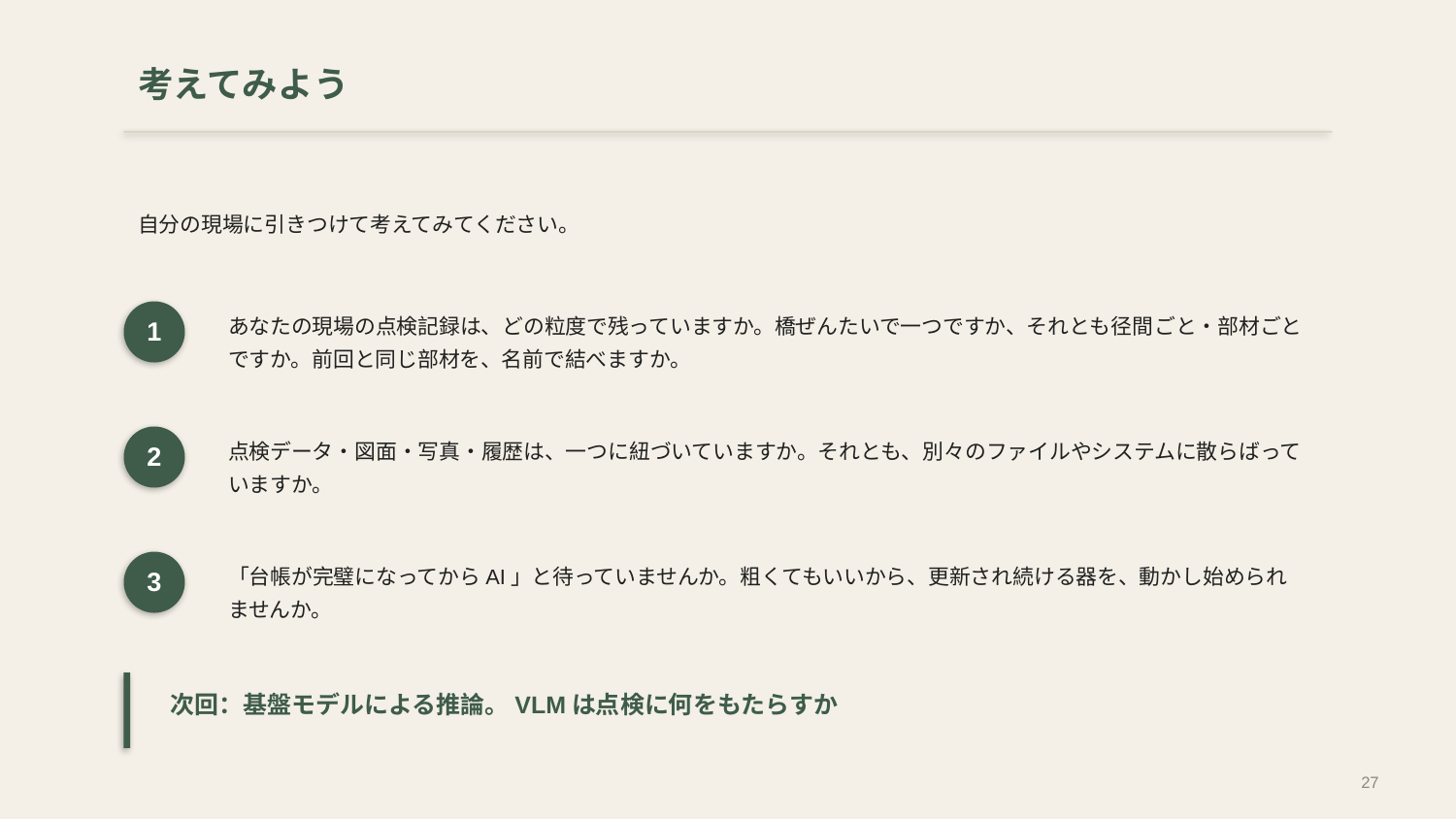

考えてみよう

自分の現場に引きつけて考えてみてください。
あなたの現場の点検記録は、どの粒度で残っていますか。橋ぜんたいで一つですか、それとも径間ごと・部材ごとですか。前回と同じ部材を、名前で結べますか。

1
点検データ・図面・写真・履歴は、一つに紐づいていますか。それとも、別々のファイルやシステムに散らばっていますか。

2
「台帳が完璧になってからAI」と待っていませんか。粗くてもいいから、更新され続ける器を、動かし始められませんか。

3

次回：基盤モデルによる推論。VLMは点検に何をもたらすか
27